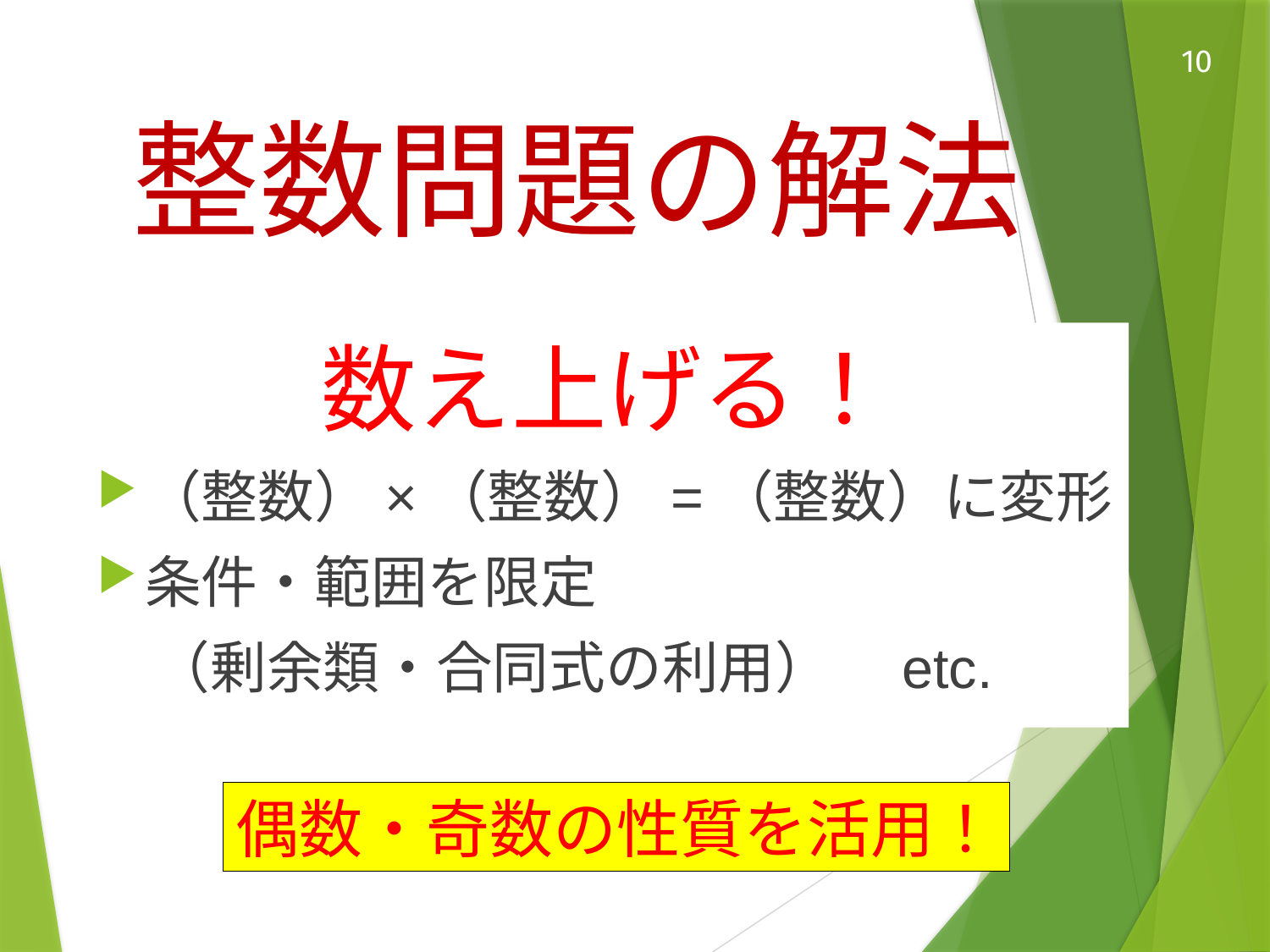

# 整数問題の解法
数え上げる！
（整数）×（整数）=（整数）に変形
条件・範囲を限定
　（剰余類・合同式の利用）　etc.
偶数・奇数の性質を活用！